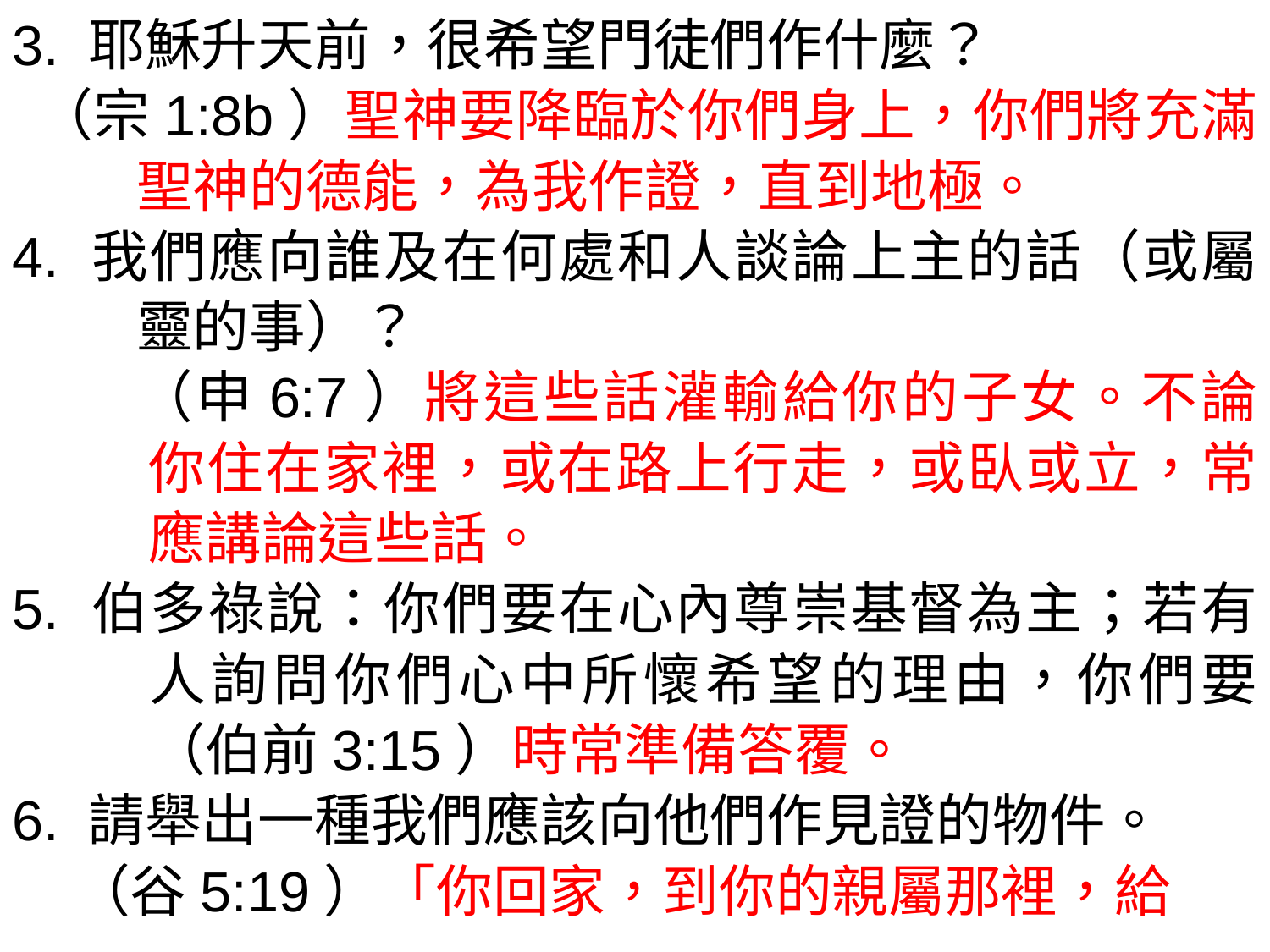

3. 耶穌升天前，很希望門徒們作什麼？
（宗1:8b）聖神要降臨於你們身上，你們將充滿聖神的德能，為我作證，直到地極。
4. 我們應向誰及在何處和人談論上主的話（或屬靈的事）？
（申6:7）將這些話灌輸給你的子女。不論你住在家裡，或在路上行走，或臥或立，常應講論這些話。
5. 伯多祿說：你們要在心內尊崇基督為主；若有人詢問你們心中所懷希望的理由，你們要（伯前3:15）時常準備答覆。
6. 請舉出一種我們應該向他們作見證的物件。
（谷5:19）「你回家，到你的親屬那裡，給